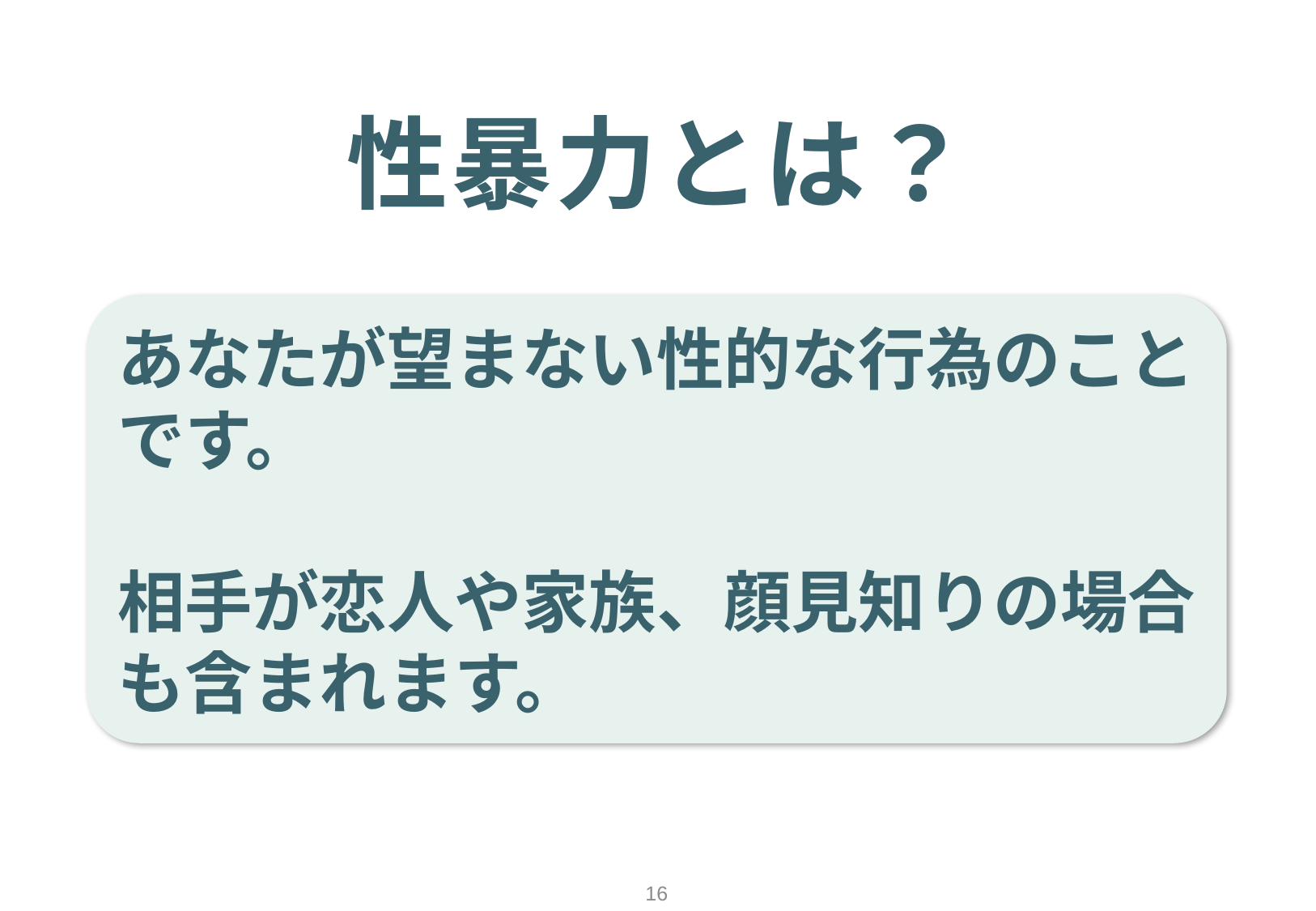

性暴力とは？
あなたが望まない性的な行為のことです。

相手が恋人や家族、顔見知りの場合も含まれます。
16